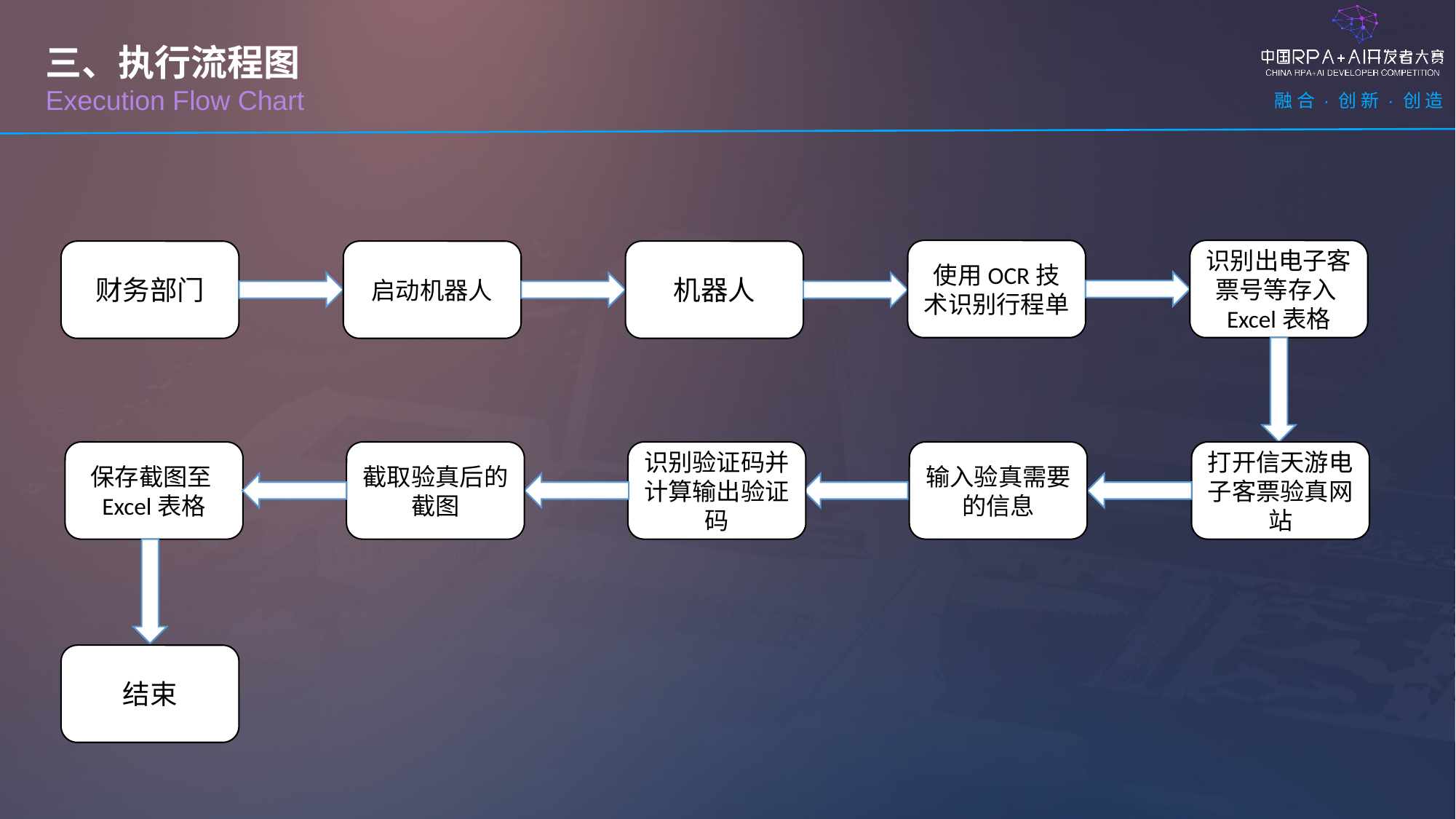

三、执行流程图
Execution Flow Chart

使用OCR技术识别行程单
识别出电子客票号等存入Excel表格
财务部门
启动机器人
机器人

保存截图至Excel表格
截取验真后的截图
识别验证码并计算输出验证码
输入验真需要的信息
打开信天游电子客票验真网站

结束